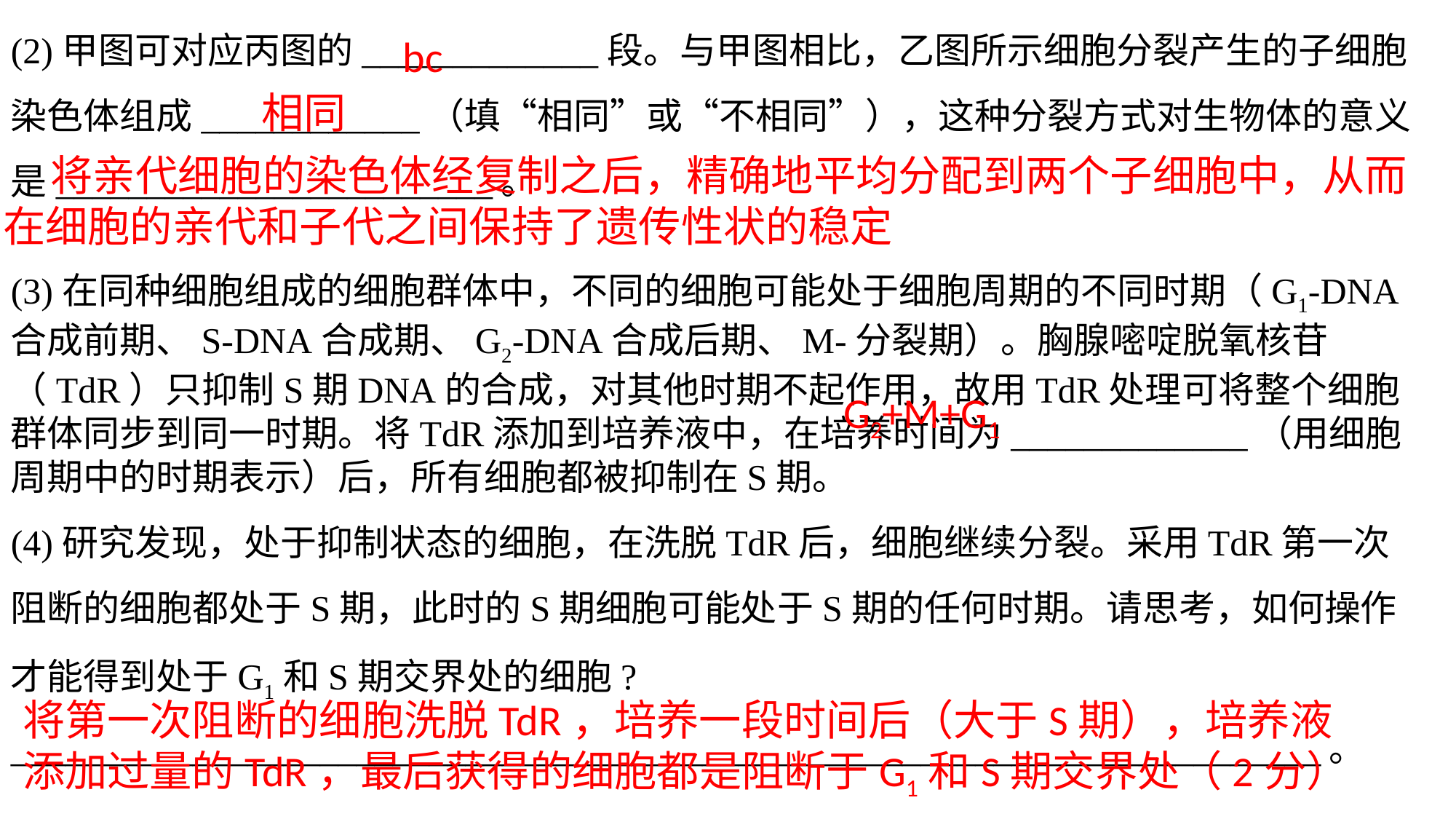

(2)甲图可对应丙图的_____________段。与甲图相比，乙图所示细胞分裂产生的子细胞染色体组成____________（填“相同”或“不相同”），这种分裂方式对生物体的意义是________________________。

(3)在同种细胞组成的细胞群体中，不同的细胞可能处于细胞周期的不同时期（G1-DNA合成前期、S-DNA合成期、G2-DNA合成后期、M-分裂期）。胸腺嘧啶脱氧核苷（TdR）只抑制S期DNA的合成，对其他时期不起作用，故用TdR处理可将整个细胞群体同步到同一时期。将TdR添加到培养液中，在培养时间为_____________（用细胞周期中的时期表示）后，所有细胞都被抑制在S期。
(4)研究发现，处于抑制状态的细胞，在洗脱TdR后，细胞继续分裂。采用TdR第一次阻断的细胞都处于S期，此时的S期细胞可能处于S期的任何时期。请思考，如何操作才能得到处于G1和S期交界处的细胞? ________________________________________________________________________。
bc
相同
将亲代细胞的染色体经复制之后，精确地平均分配到两个子细胞中，从而在细胞的亲代和子代之间保持了遗传性状的稳定
G2+M+G1
将第一次阻断的细胞洗脱TdR，培养一段时间后（大于S期），培养液添加过量的TdR，最后获得的细胞都是阻断于G1和S期交界处（2分）